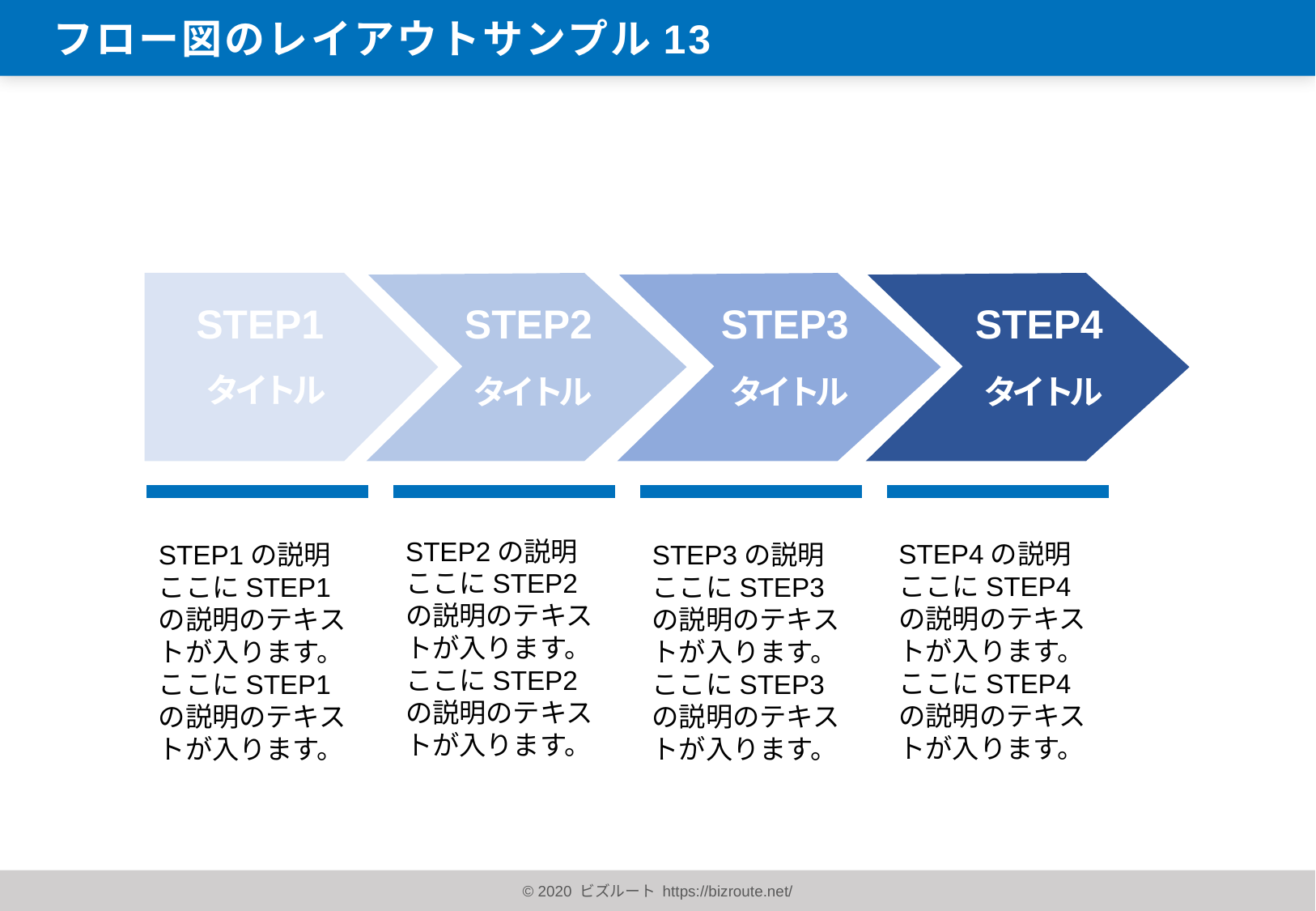

フロー図のレイアウトサンプル13

STEP1
STEP2
STEP3
STEP4
タイトル
タイトル
タイトル
タイトル
STEP2の説明  ここにSTEP2の説明のテキストが入ります。ここにSTEP2の説明のテキストが入ります。
STEP4の説明  ここにSTEP4の説明のテキストが入ります。ここにSTEP4の説明のテキストが入ります。
STEP3の説明  ここにSTEP3の説明のテキストが入ります。ここにSTEP3の説明のテキストが入ります。
STEP1の説明  ここにSTEP1の説明のテキストが入ります。ここにSTEP1の説明のテキストが入ります。

© 2020 ビズルート https://bizroute.net/